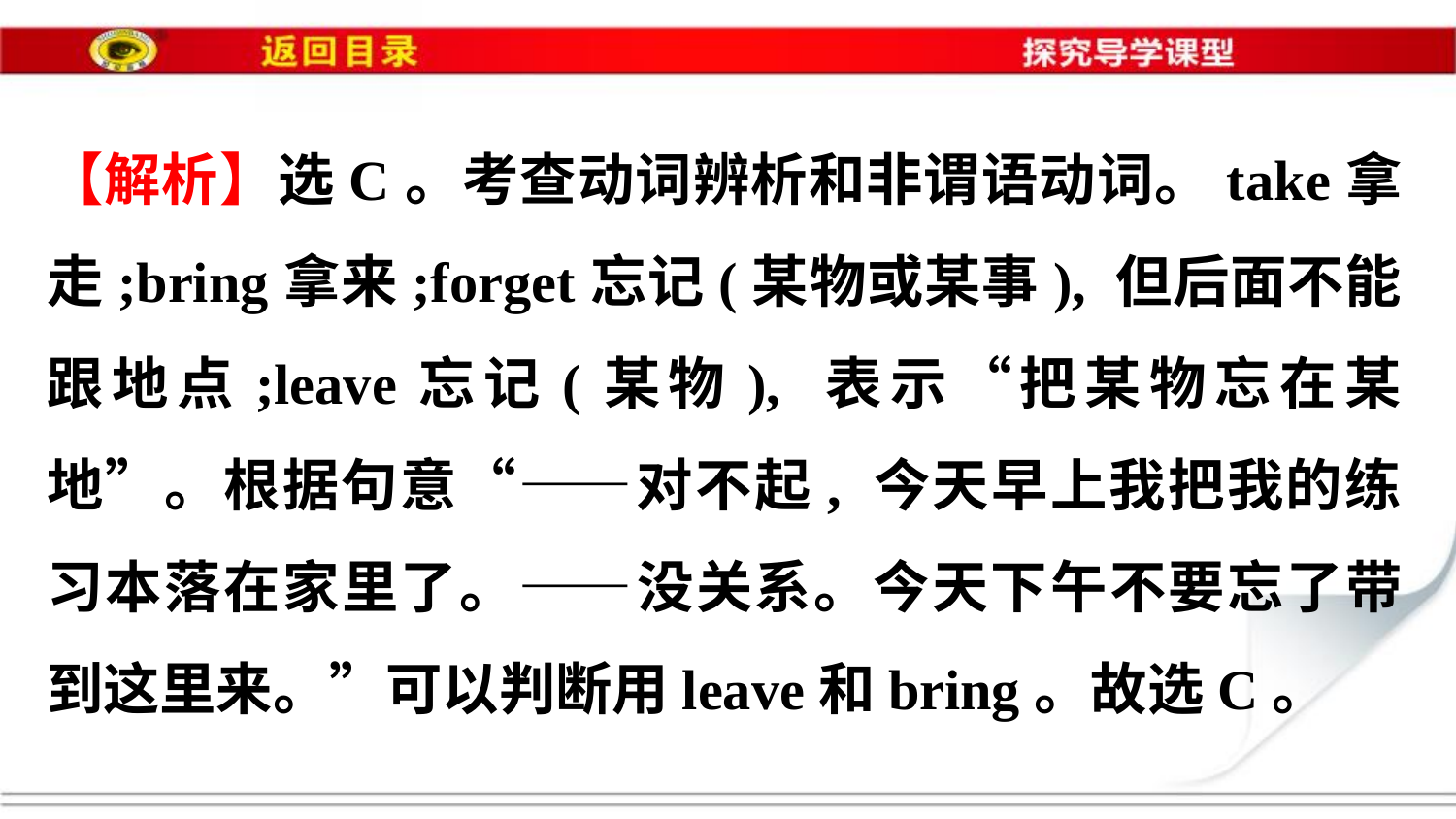

【解析】选C。考查动词辨析和非谓语动词。take拿走;bring拿来;forget忘记(某物或某事), 但后面不能跟地点;leave忘记(某物), 表示“把某物忘在某地”。根据句意“——对不起, 今天早上我把我的练习本落在家里了。——没关系。今天下午不要忘了带到这里来。”可以判断用leave和bring。故选C。